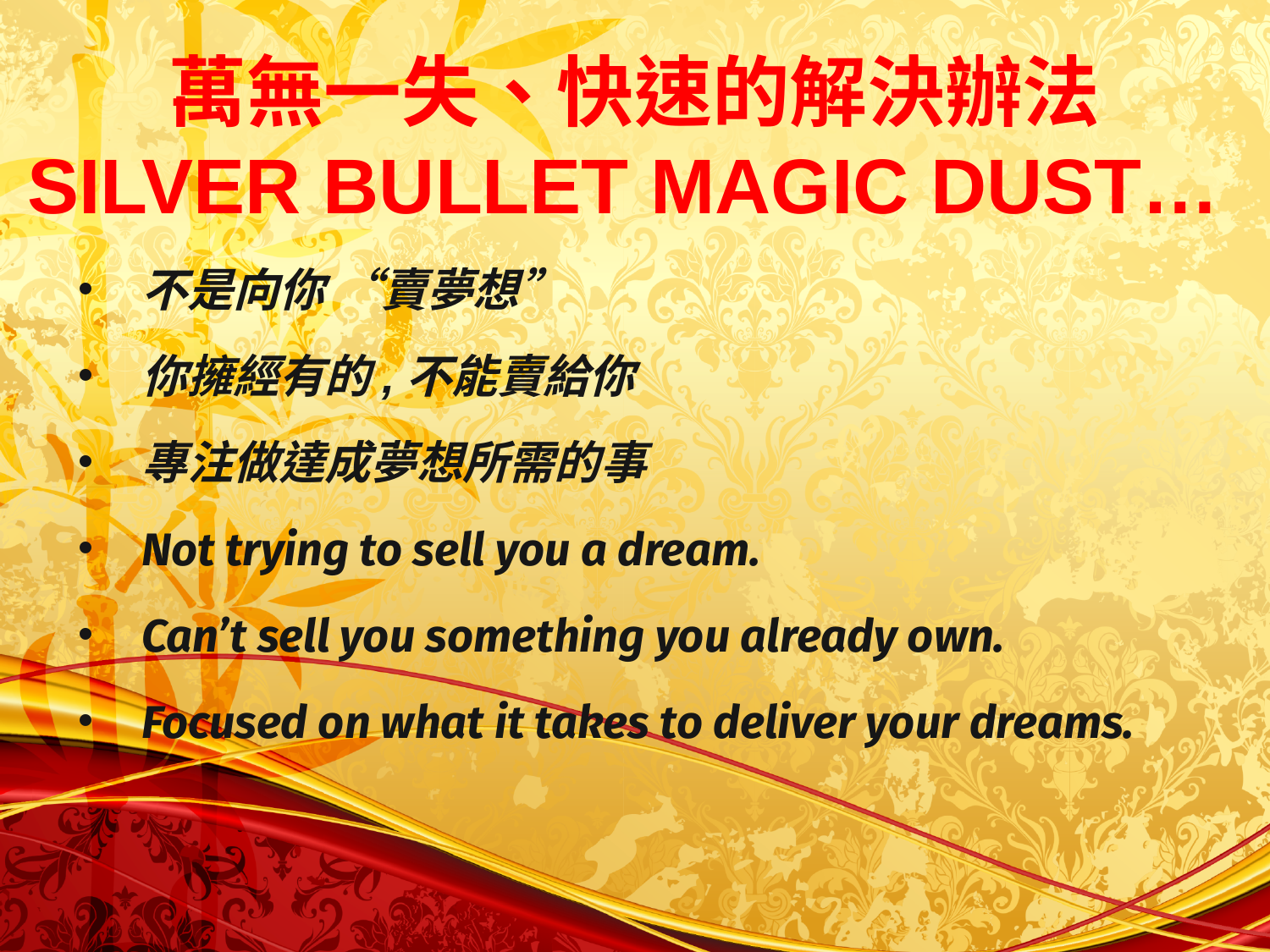

萬無一失、快速的解決辦法
SILVER BULLET MAGIC DUST…
不是向你 “賣夢想”
你擁經有的,不能賣給你
專注做達成夢想所需的事
Not trying to sell you a dream.
Can’t sell you something you already own.
Focused on what it takes to deliver your dreams.